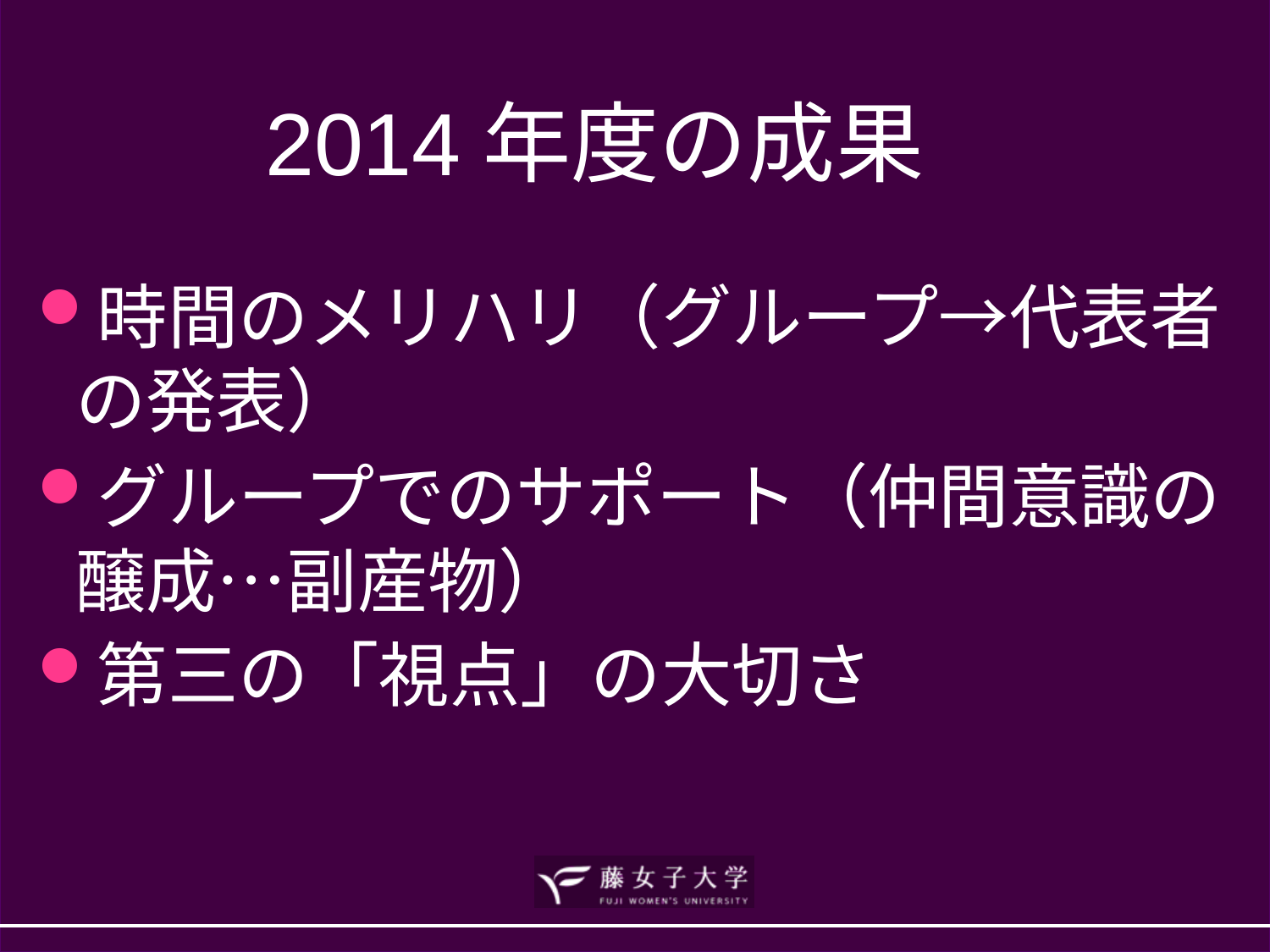

# 2014年度の成果
時間のメリハリ（グループ→代表者の発表）
グループでのサポート（仲間意識の醸成…副産物）
第三の「視点」の大切さ